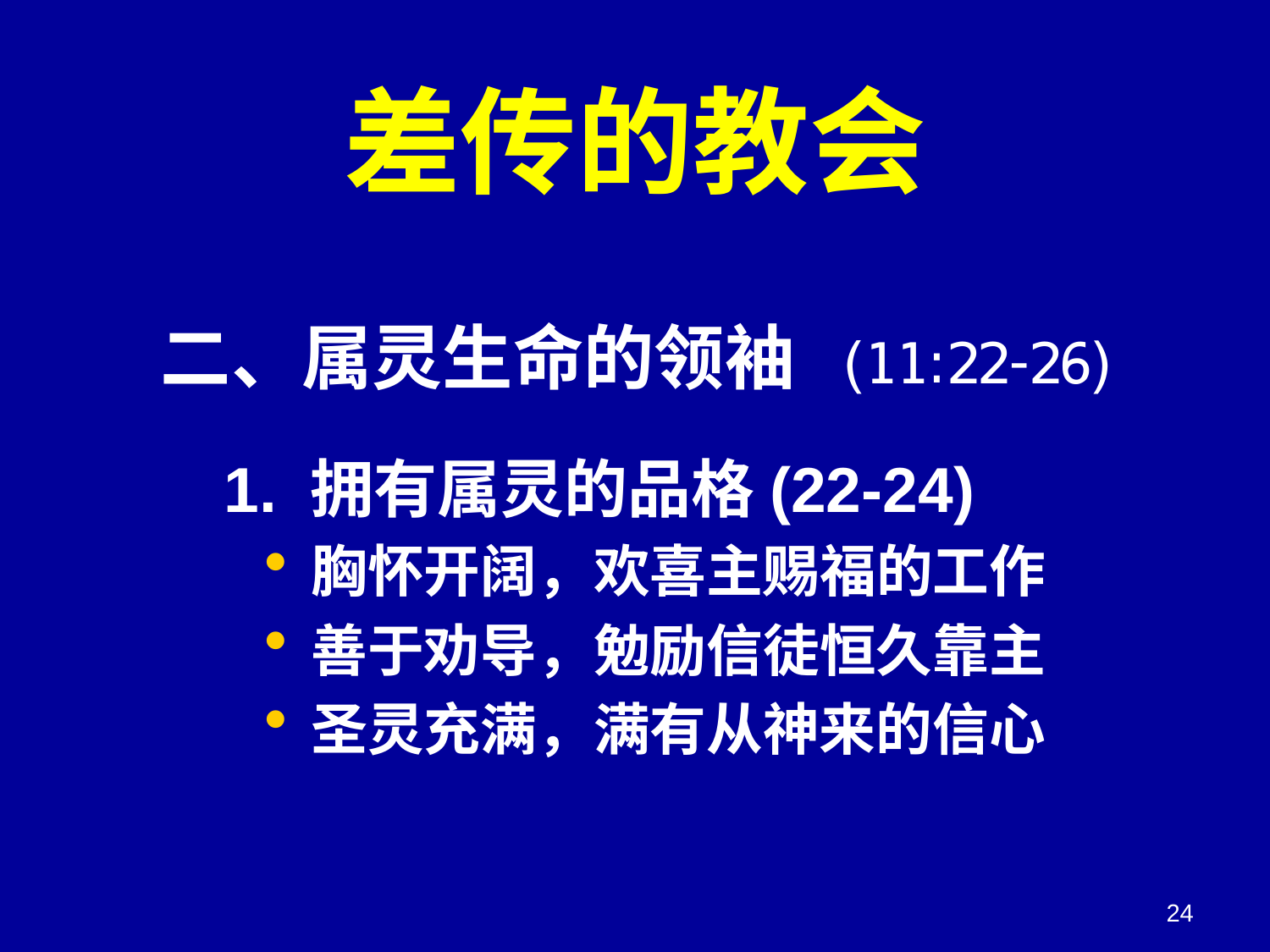

# 差传的教会
二、属灵生命的领袖  (11:22-26)
1. 拥有属灵的品格(22-24)
胸怀开阔，欢喜主赐福的工作
善于劝导，勉励信徒恒久靠主
圣灵充满，满有从神来的信心
24